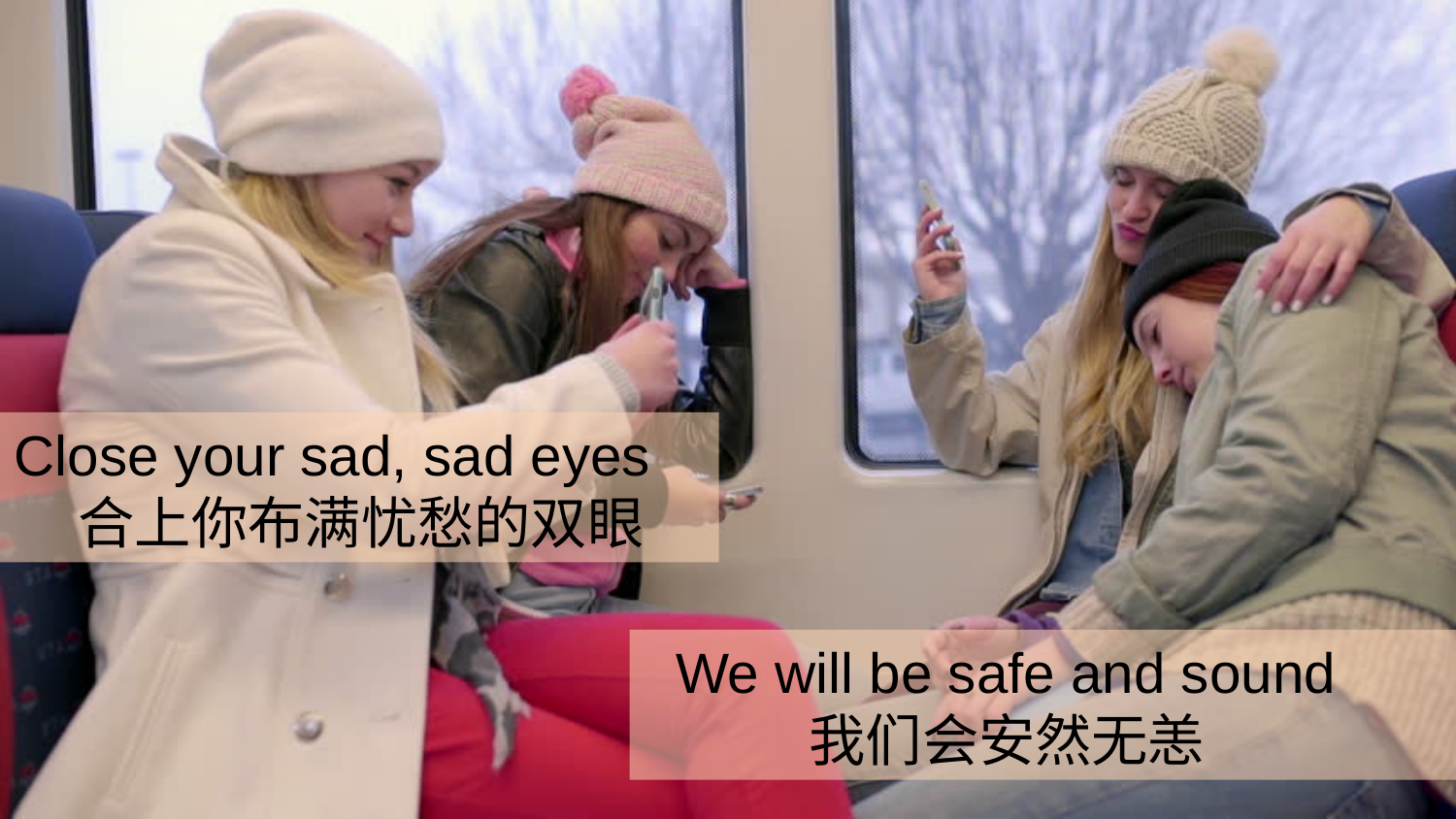

Close your sad, sad eyes
    合上你布满忧愁的双眼
  We will be safe and sound
            我们会安然无恙